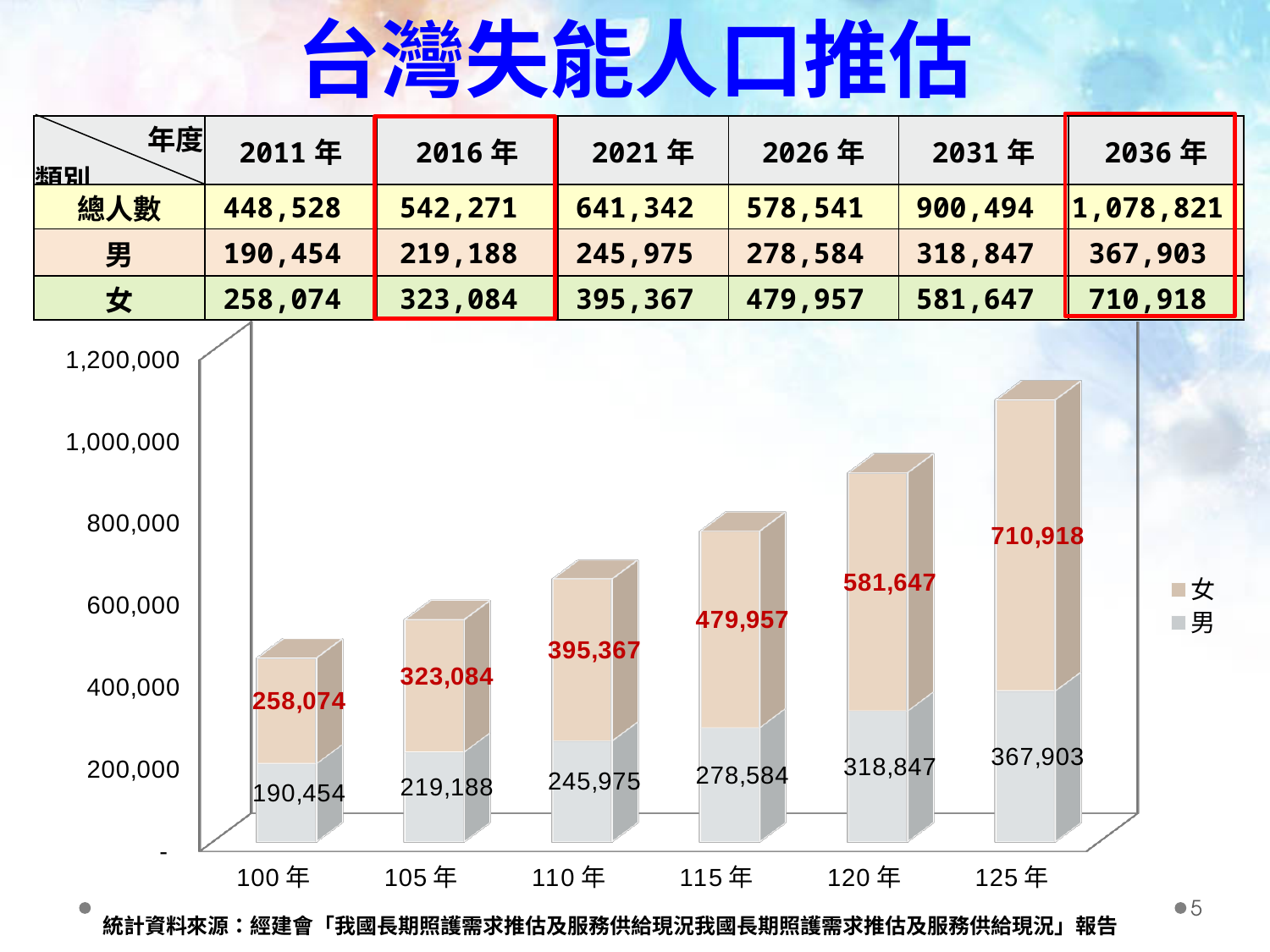

# 台灣失能人口推估

| 年度 類別 | 2011年 | 2016年 | 2021年 | 2026年 | 2031年 | 2036年 |
| --- | --- | --- | --- | --- | --- | --- |
| 總人數 | 448,528 | 542,271 | 641,342 | 578,541 | 900,494 | 1,078,821 |
| 男 | 190,454 | 219,188 | 245,975 | 278,584 | 318,847 | 367,903 |
| 女 | 258,074 | 323,084 | 395,367 | 479,957 | 581,647 | 710,918 |

[unsupported chart]

5
統計資料來源：經建會「我國長期照護需求推估及服務供給現況我國長期照護需求推估及服務供給現況」報告